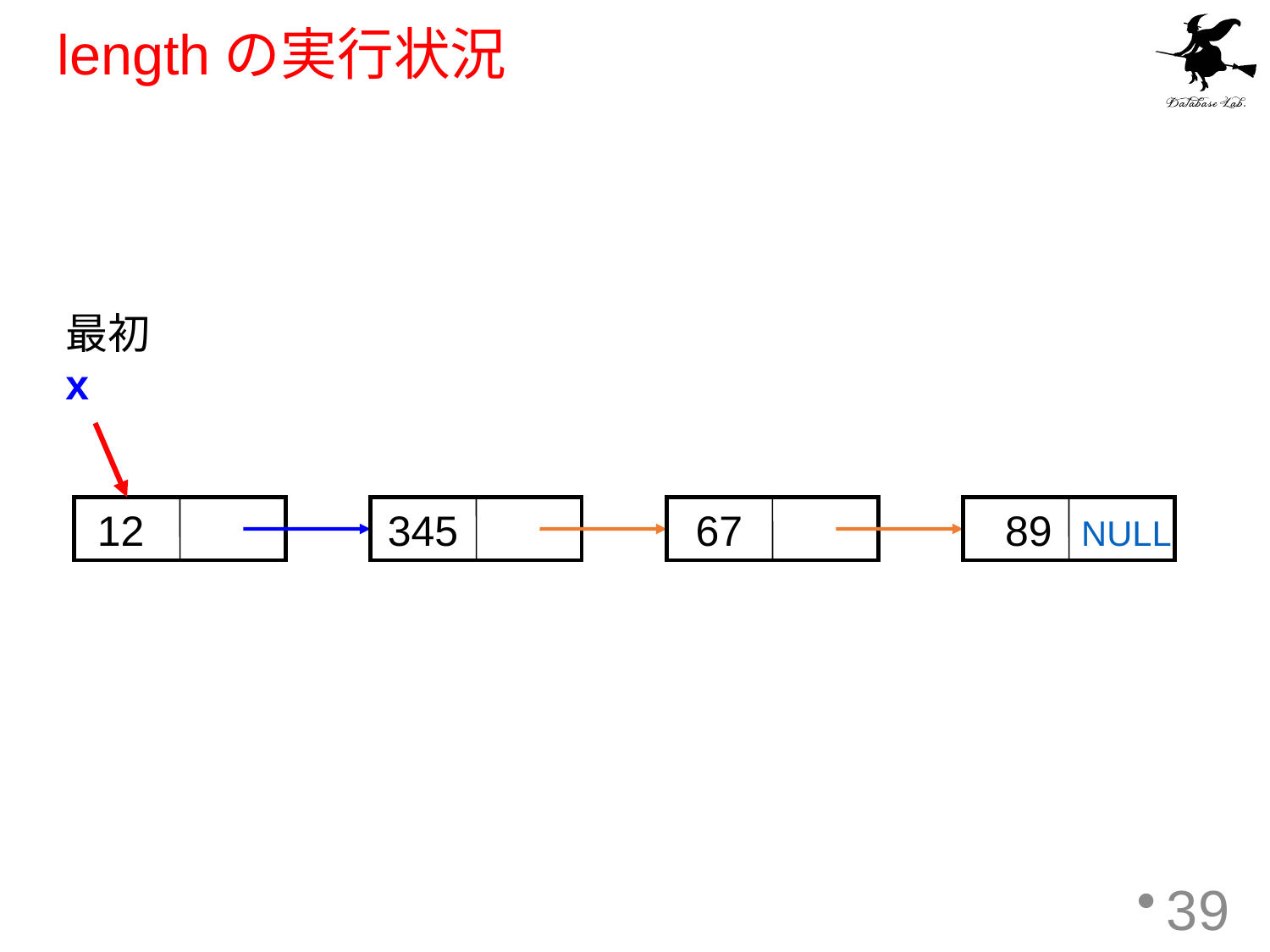

# lengthの実行状況
最初
x

12

345

67

    89   NULL

39